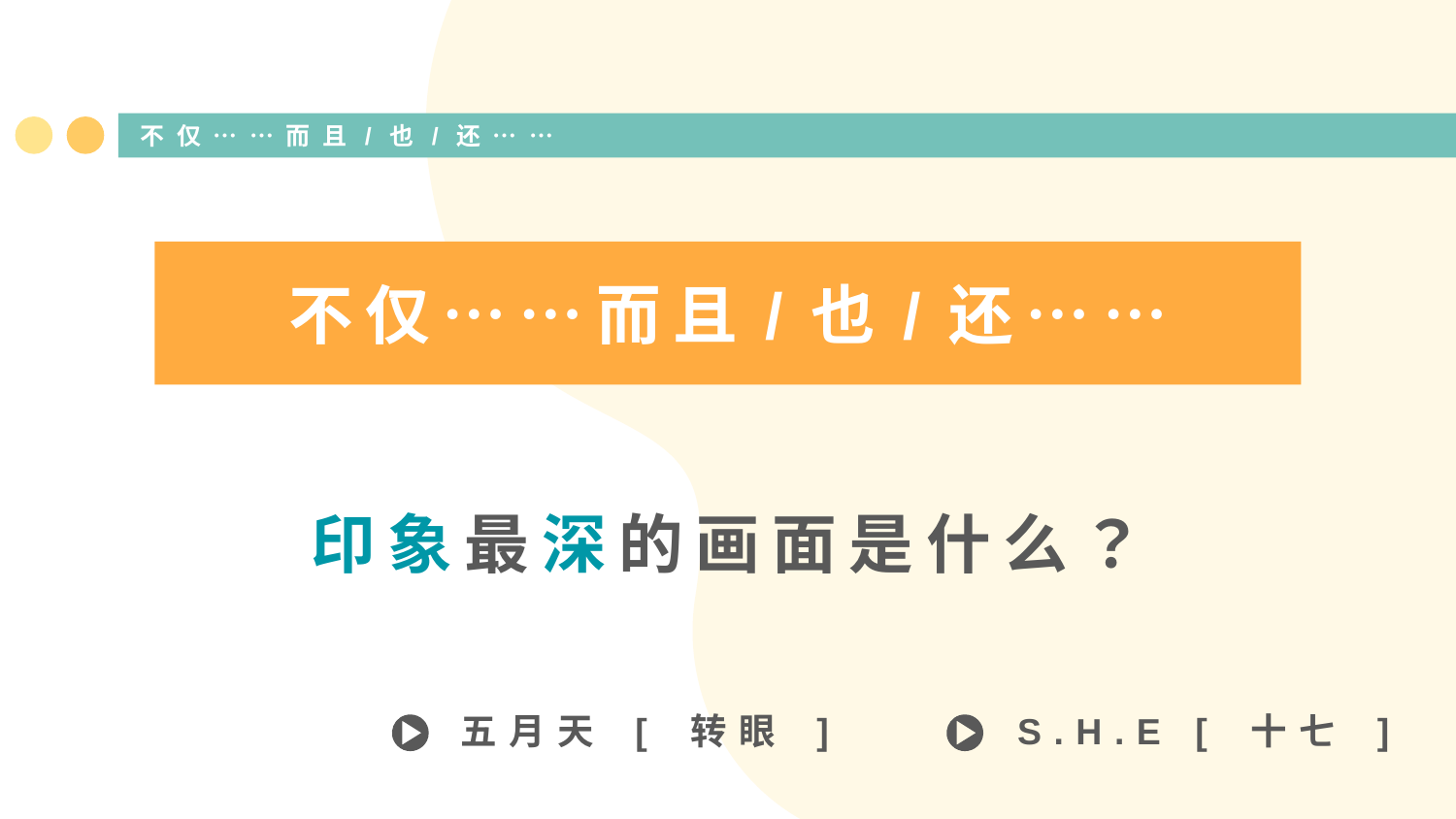

# 不仅……而且/也/还……
不仅……而且/也/还……
印象最深的画面是什么？
五月天 [ 转眼 ]

S.H.E [ 十七 ]